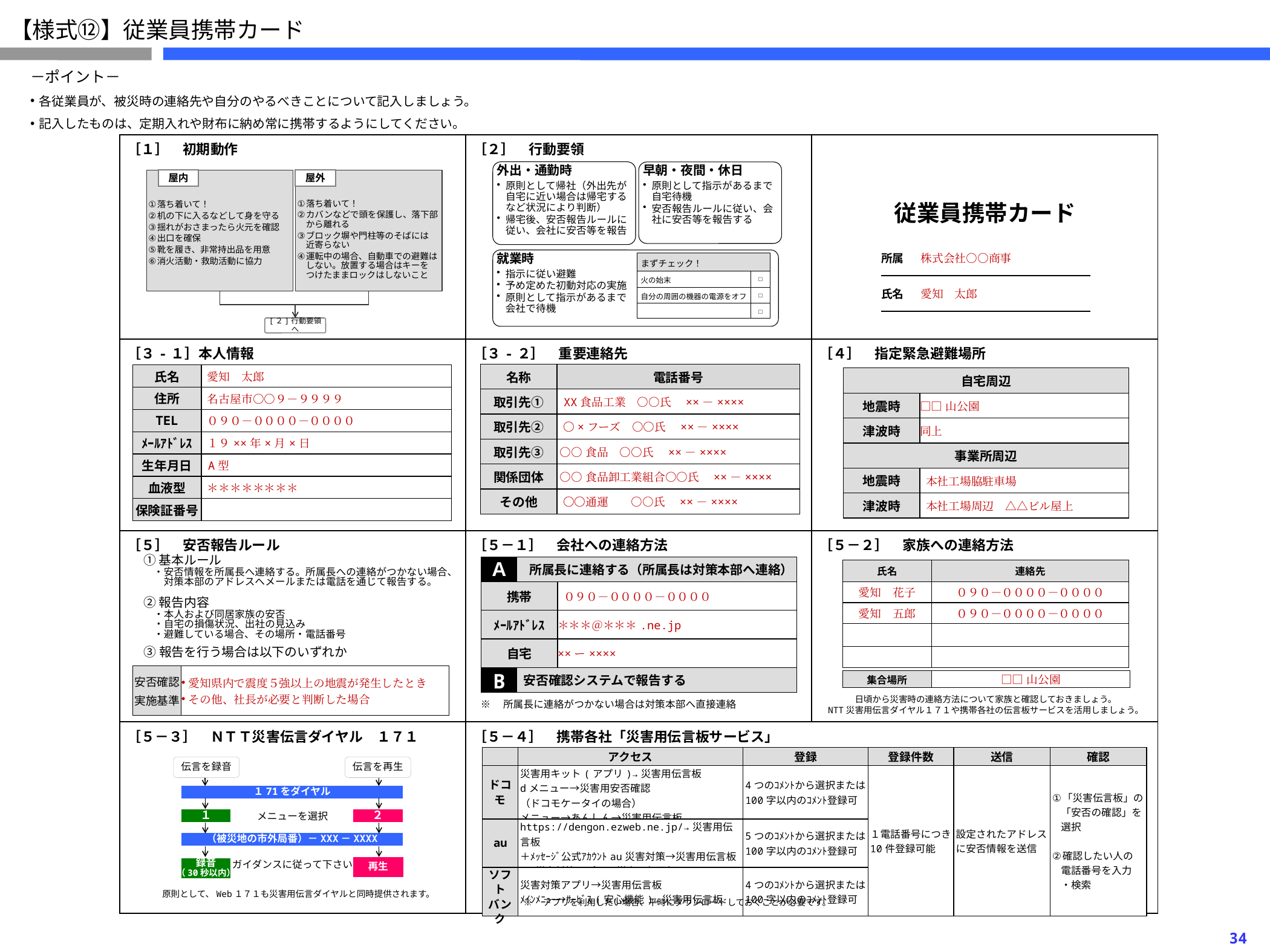

【様式⑫】従業員携帯カード
－ポイント－
各従業員が、被災時の連絡先や自分のやるべきことについて記入しましょう。
記入したものは、定期入れや財布に納め常に携帯するようにしてください。
| ［１］　初期動作 | ［２］　行動要領 | 従業員携帯カード |
| --- | --- | --- |
| ［３-１］本人情報 | ［３-２］　重要連絡先 | ［４］　指定緊急避難場所 |
| ［５］　安否報告ルール | ［５－１］　会社への連絡方法 | ［５－２］　家族への連絡方法 |
| ［５－３］　ＮＴＴ災害伝言ダイヤル　１７１ | ［５－４］　携帯各社「災害用伝言板サービス」 |  |
外出・通勤時
原則として帰社（外出先が自宅に近い場合は帰宅するなど状況により判断）
帰宅後、安否報告ルールに従い、会社に安否等を報告
早朝・夜間・休日
原則として指示があるまで自宅待機
安否報告ルールに従い、会社に安否等を報告する
就業時
指示に従い避難
予め定めた初動対応の実施
原則として指示があるまで
会社で待機

落ち着いて！
机の下に入るなどして身を守る
揺れがおさまったら火元を確認
出口を確保
靴を履き、非常持出品を用意
消火活動・救助活動に協力
屋内
屋外

落ち着いて！
カバンなどで頭を保護し、落下部から離れる
ブロック塀や門柱等のそばには
近寄らない
運転中の場合、自動車での避難はしない。放置する場合はキーを
つけたままロックはしないこと
[２]行動要領へ
| 所属 | 株式会社○○商事 |
| --- | --- |
| 氏名 | 愛知　太郎 |
| まずチェック！ |  |
| --- | --- |
| 火の始末 | □ |
| 自分の周囲の機器の電源をオフ | □ |
|  | □ |

| 名称 | 電話番号 |
| --- | --- |
| 取引先① | XX食品工業　○○氏　××－×××× |
| 取引先② | 〇×フーズ　○○氏　××－×××× |
| 取引先③ | ○○食品　○○氏　××－×××× |
| 関係団体 | ○○食品卸工業組合○○氏　××－×××× |
| その他 | 〇〇通運　　○○氏　××－×××× |
| 氏名 | 愛知　太郎 |
| --- | --- |
| 住所 | 名古屋市○○９－９９９９ |
| TEL | ０９０－００００－００００ |
| ﾒｰﾙｱﾄﾞﾚｽ | １９××年×月×日 |
| 生年月日 | A型 |
| 血液型 | ＊＊＊＊＊＊＊＊ |
| 保険証番号 |  |
| 自宅周辺 |  |
| --- | --- |
| 地震時 | □□山公園 |
| 津波時 | 同上 |
| 事業所周辺 |  |
| 地震時 | 本社工場脇駐車場 |
| 津波時 | 本社工場周辺　△△ビル屋上 |
①基本ルール
　・安否情報を所属長へ連絡する。所属長への連絡がつかない場合、
　　対策本部のアドレスへメールまたは電話を通じて報告する。

②報告内容
　・本人および同居家族の安否
　・自宅の損傷状況、出社の見込み
　・避難している場合、その場所・電話番号

③報告を行う場合は以下のいずれか
| A | 所属長に連絡する（所属長は対策本部へ連絡） |  |
| --- | --- | --- |
| 携帯 |  | ０９０－００００－００００ |
| ﾒｰﾙｱﾄﾞﾚｽ |  | ＊＊＊＠＊＊＊.ne.jp |
| 自宅 |  | ××ー×××× |
| B | 安否確認システムで報告する |  |
| 氏名 | 連絡先 |
| --- | --- |
| 愛知　花子 | ０９０－００００－００００ |
| 愛知　五郎 | ０９０－００００－００００ |
|  |  |
|  |  |
| 安否確認 実施基準 | 愛知県内で震度５強以上の地震が発生したとき その他、社長が必要と判断した場合 |
| --- | --- |
| 集合場所 | □□山公園 |
| --- | --- |
日頃から災害時の連絡方法について家族と確認しておきましょう。
NTT災害用伝言ダイヤル１７１や携帯各社の伝言板サービスを活用しましょう。
※　所属長に連絡がつかない場合は対策本部へ直接連絡
|  | アクセス | 登録 | 登録件数 | 送信 | 確認 |
| --- | --- | --- | --- | --- | --- |
| ドコモ | 災害用キット(アプリ)→災害用伝言板 dメニュー→災害用安否確認 （ドコモケータイの場合） メニュー→あんしん→災害用伝言板 | 4つのｺﾒﾝﾄから選択または100字以内のｺﾒﾝﾄ登録可 | １電話番号につき10件登録可能 | 設定されたアドレスに安否情報を送信 | 「災害伝言板」の 「安否の確認」を 選択 確認したい人の 電話番号を入力 ・検索 |
| au | https://dengon.ezweb.ne.jp/→災害用伝言板 ＋ﾒｯｾｰｼﾞ公式ｱｶｳﾝﾄau災害対策→災害用伝言板 au災害対策アプリ→災害用伝言板 | 5つのｺﾒﾝﾄから選択または100字以内のｺﾒﾝﾄ登録可 |  |  |  |
| ソフト バンク | 災害対策アプリ→災害用伝言板 ﾒｲﾝﾒﾆｭｰ→ｻｰﾋﾞｽ(安心機能)→災害用伝言板 | 4つのｺﾒﾝﾄから選択または100字以内のｺﾒﾝﾄ登録可 |  |  |  |
伝言を録音
伝言を再生

１71をダイヤル

１
２
メニューを選択

（被災地の市外局番）－XXX－XXXX

再生
録音
（30秒以内）
ガイダンスに従って下さい
原則として、Web１７１も災害用伝言ダイヤルと同時提供されます。
※　アプリを利用したい場合、平時にダウンロードしておくことが必要です。
34